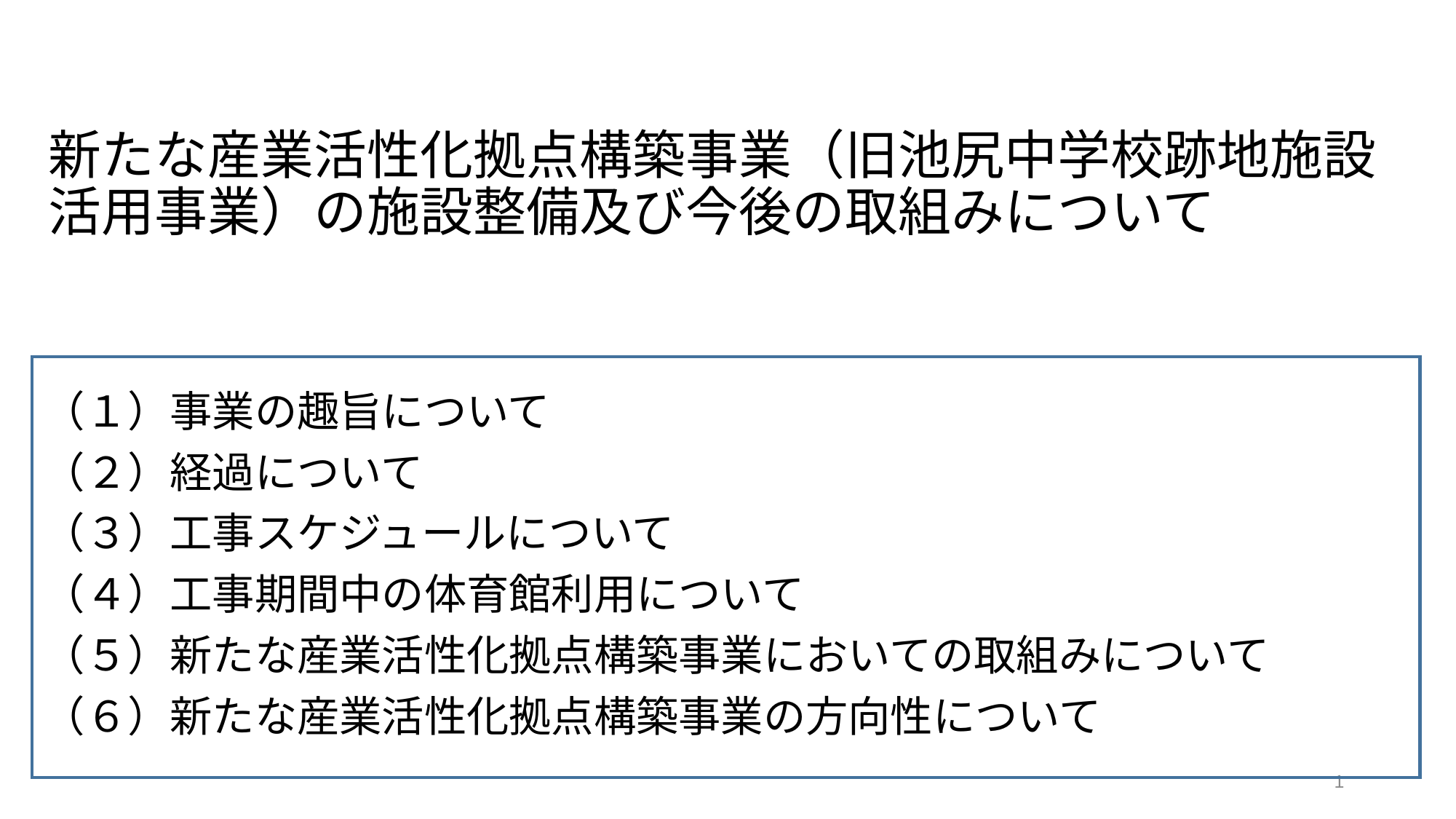

# 新たな産業活性化拠点構築事業（旧池尻中学校跡地施設活用事業）の施設整備及び今後の取組みについて

（１）事業の趣旨について
（２）経過について
（３）工事スケジュールについて
（４）工事期間中の体育館利用について
（５）新たな産業活性化拠点構築事業においての取組みについて
（６）新たな産業活性化拠点構築事業の方向性について
1